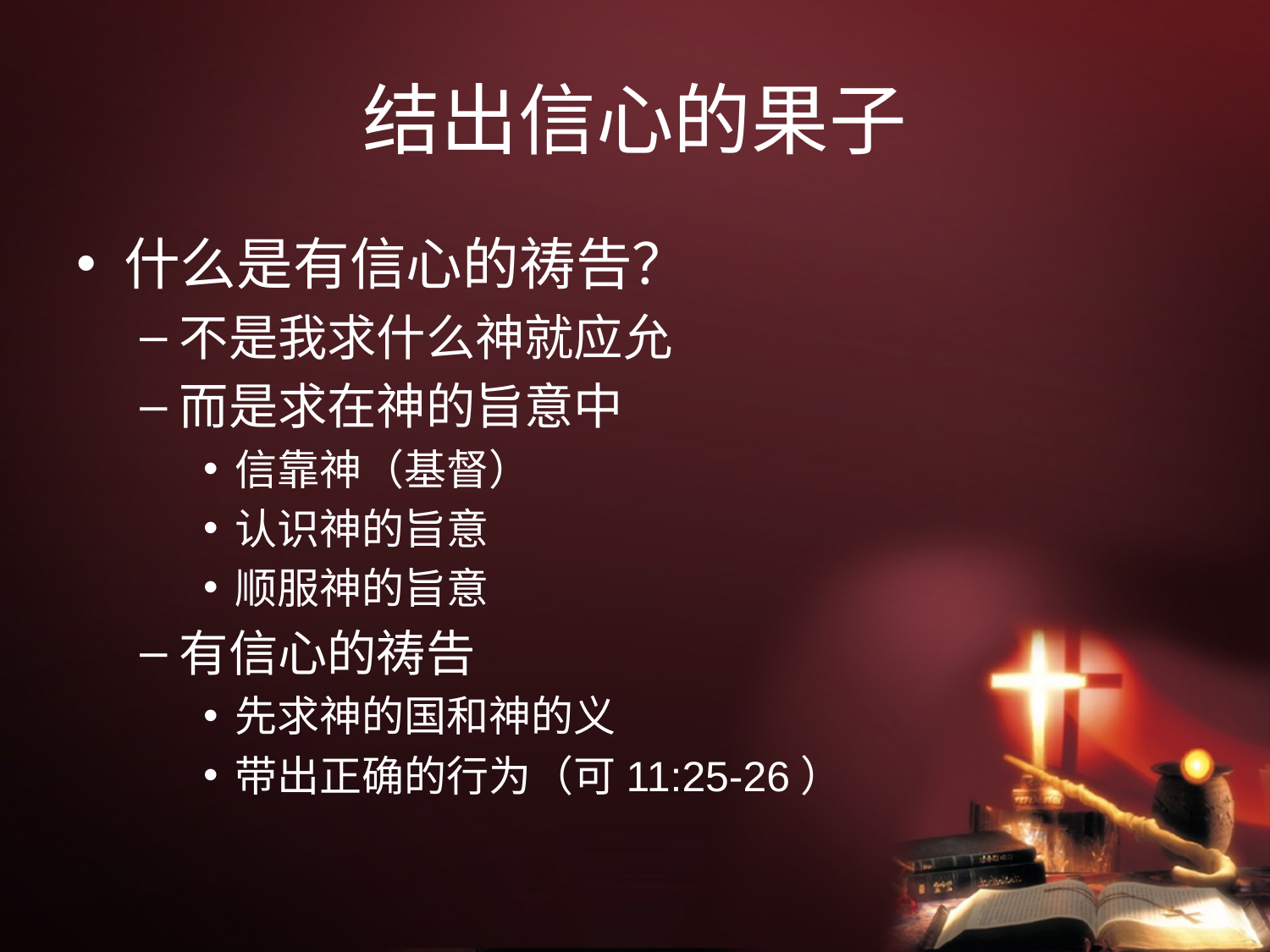

# 结出信心的果子
什么是有信心的祷告？
不是我求什么神就应允
而是求在神的旨意中
信靠神（基督）
认识神的旨意
顺服神的旨意
有信心的祷告
先求神的国和神的义
带出正确的行为（可11:25-26）